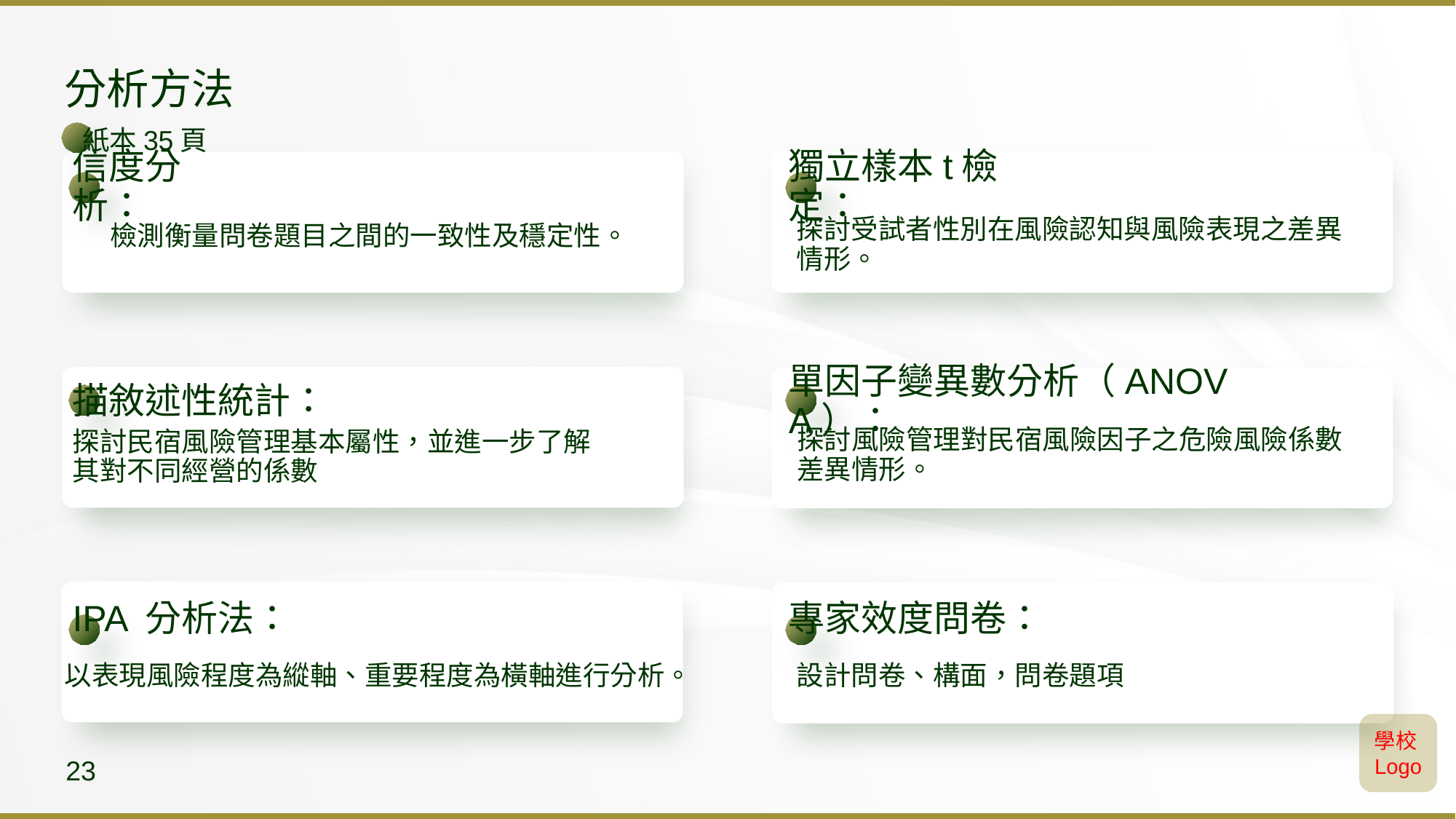

分析方法
紙本35頁

信度分析：
獨立樣本t檢定：

探討受試者性別在風險認知與風險表現之差異情形。
檢測衡量問卷題目之間的一致性及穩定性。

描敘述性統計：
單因子變異數分析（ANOVA）：

探討風險管理對民宿風險因子之危險風險係數差異情形。

探討民宿風險管理基本屬性，並進一步了解其對不同經營的係數

IPA 分析法：
專家效度問卷：

以表現風險程度為縱軸、重要程度為橫軸進行分析。
設計問卷、構面，問卷題項
學校Logo
23